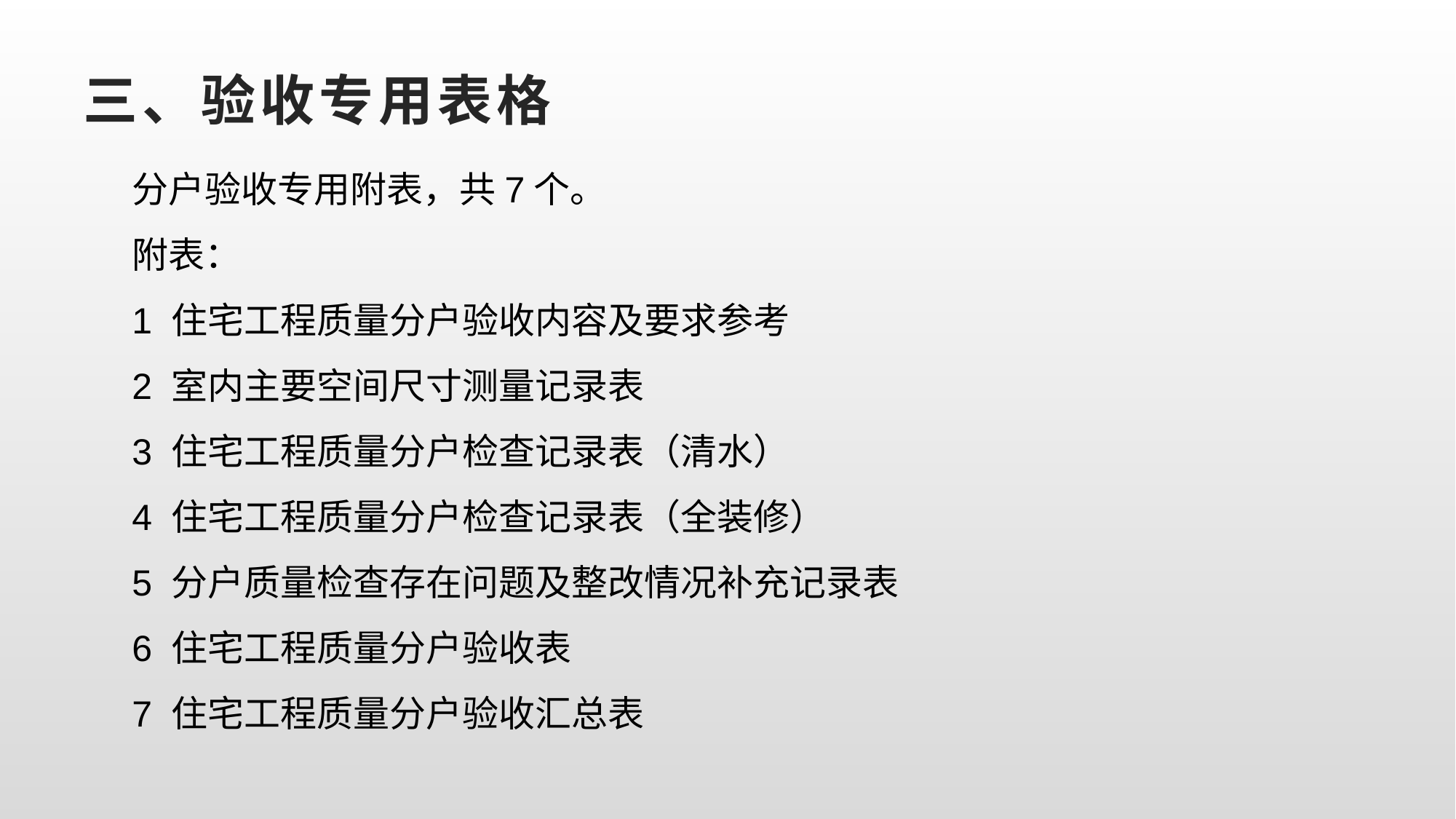

# 三、验收专用表格
分户验收专用附表，共7个。
附表：
1 住宅工程质量分户验收内容及要求参考
2 室内主要空间尺寸测量记录表
3 住宅工程质量分户检查记录表（清水）
4 住宅工程质量分户检查记录表（全装修）
5 分户质量检查存在问题及整改情况补充记录表
6 住宅工程质量分户验收表
7 住宅工程质量分户验收汇总表